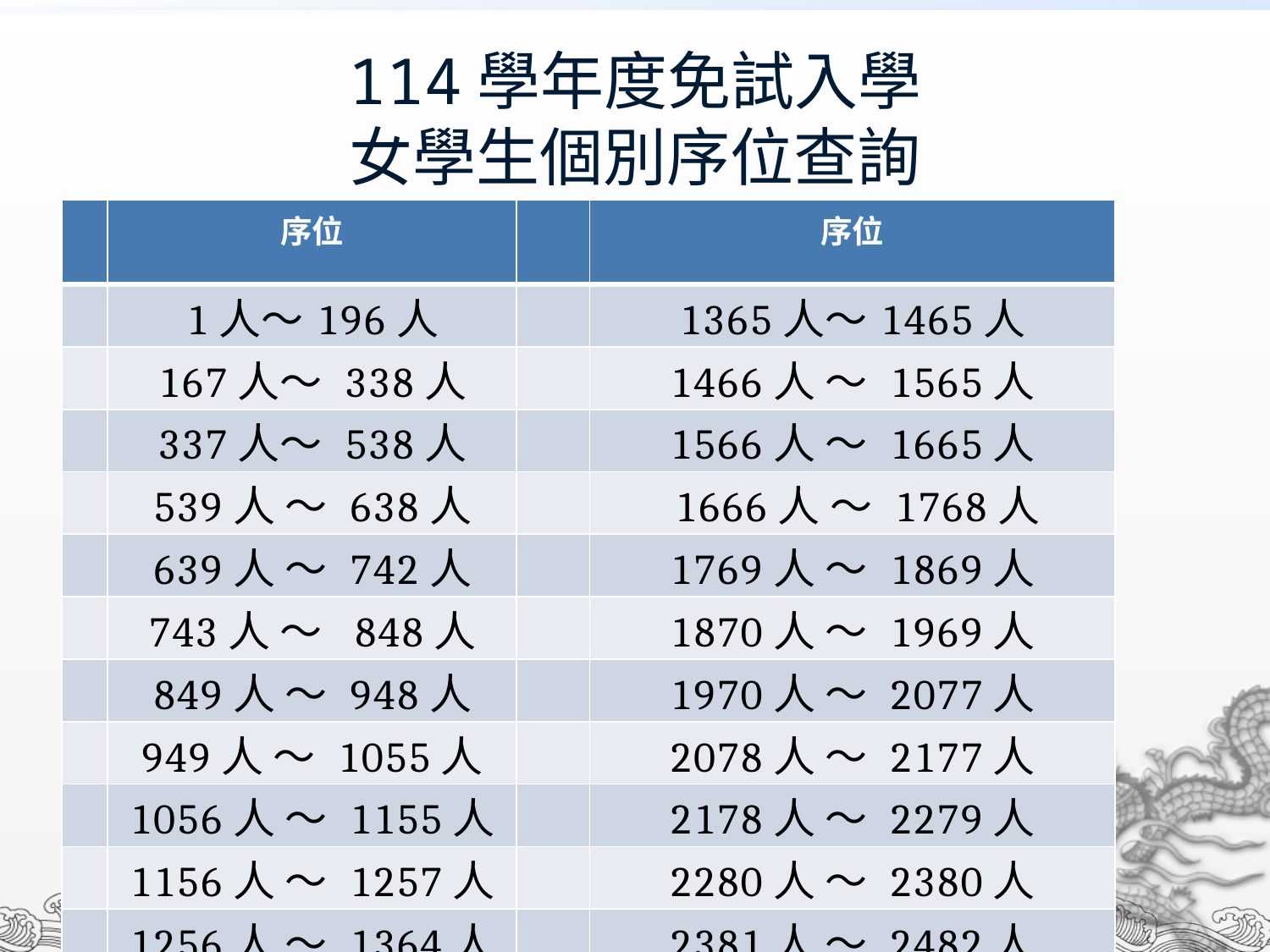

# 114學年度免試入學 女學生個別序位查詢
|  | 序位 |  | 序位 |
| --- | --- | --- | --- |
|  | 1人～196人 |  | 1365人～1465人 |
|  | 167人～ 338人 |  | 1466人 ～ 1565人 |
|  | 337人～ 538人 |  | 1566人 ～ 1665人 |
|  | 539人 ～ 638人 |  | 1666人 ～ 1768人 |
|  | 639人 ～ 742人 |  | 1769人 ～ 1869人 |
|  | 743人 ～ 848人 |  | 1870人 ～ 1969人 |
|  | 849人 ～ 948人 |  | 1970人 ～ 2077人 |
|  | 949人 ～ 1055人 |  | 2078人 ～ 2177人 |
|  | 1056人 ～ 1155人 |  | 2178人 ～ 2279人 |
|  | 1156人 ～ 1257人 |  | 2280人 ～ 2380人 |
|  | 1256人 ～ 1364人 |  | 2381人 ～ 2482人 |